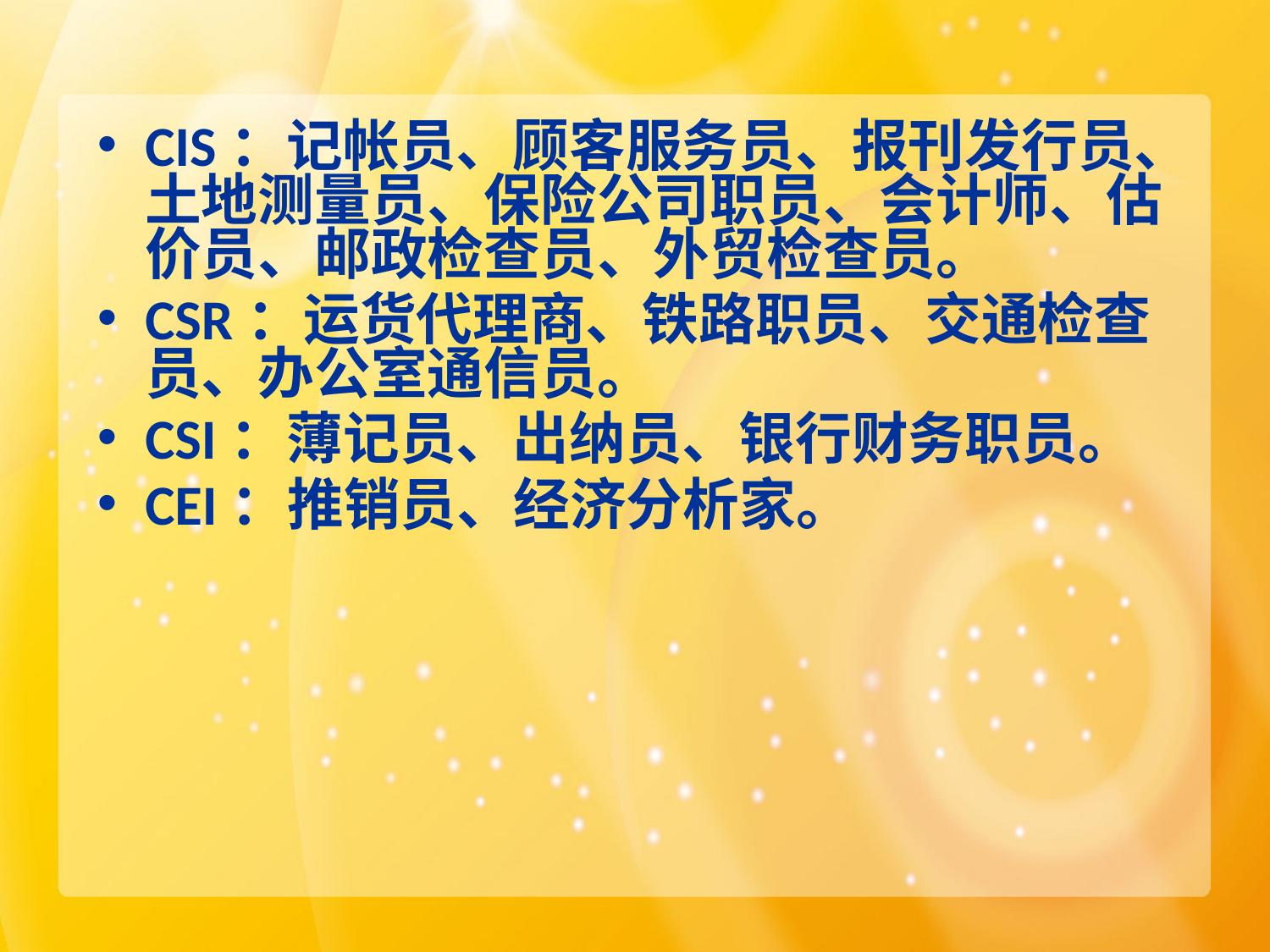

CIS：记帐员、顾客服务员、报刊发行员、土地测量员、保险公司职员、会计师、估价员、邮政检查员、外贸检查员。
CSR：运货代理商、铁路职员、交通检查员、办公室通信员。
CSI：薄记员、出纳员、银行财务职员。
CEI：推销员、经济分析家。